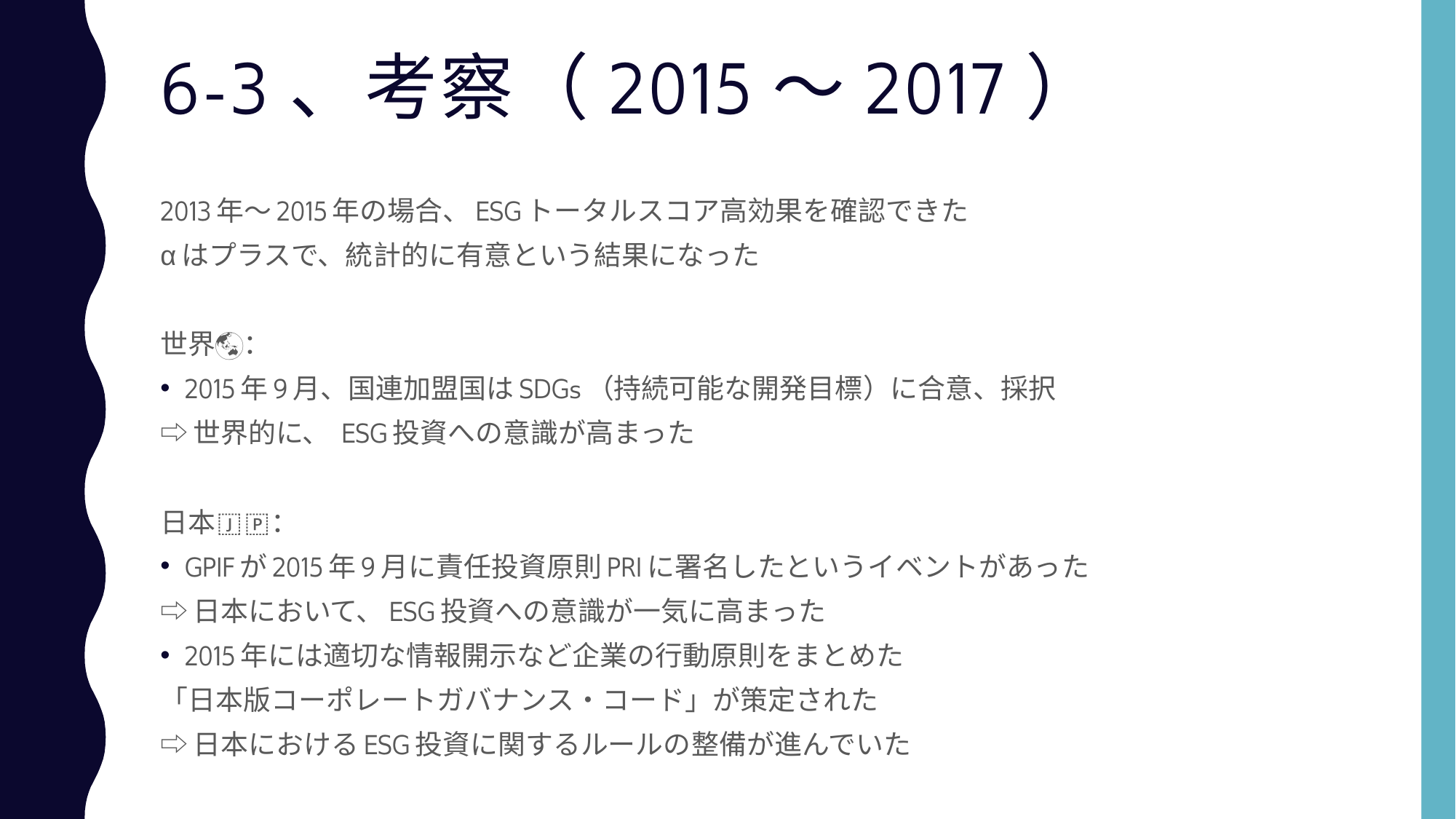

# 6-3、考察（2015〜2017）
2013年〜2015年の場合、ESGトータルスコア高効果を確認できた
αはプラスで、統計的に有意という結果になった

世界🌏：
2015年9月、国連加盟国はSDGs（持続可能な開発目標）に合意、採択
⇨世界的に、 ESG投資への意識が高まった

日本🇯🇵：
GPIFが2015年9月に責任投資原則PRIに署名したというイベントがあった
⇨日本において、ESG投資への意識が一気に高まった
2015年には適切な情報開示など企業の行動原則をまとめた
「日本版コーポレートガバナンス・コード」が策定された
⇨日本におけるESG投資に関するルールの整備が進んでいた